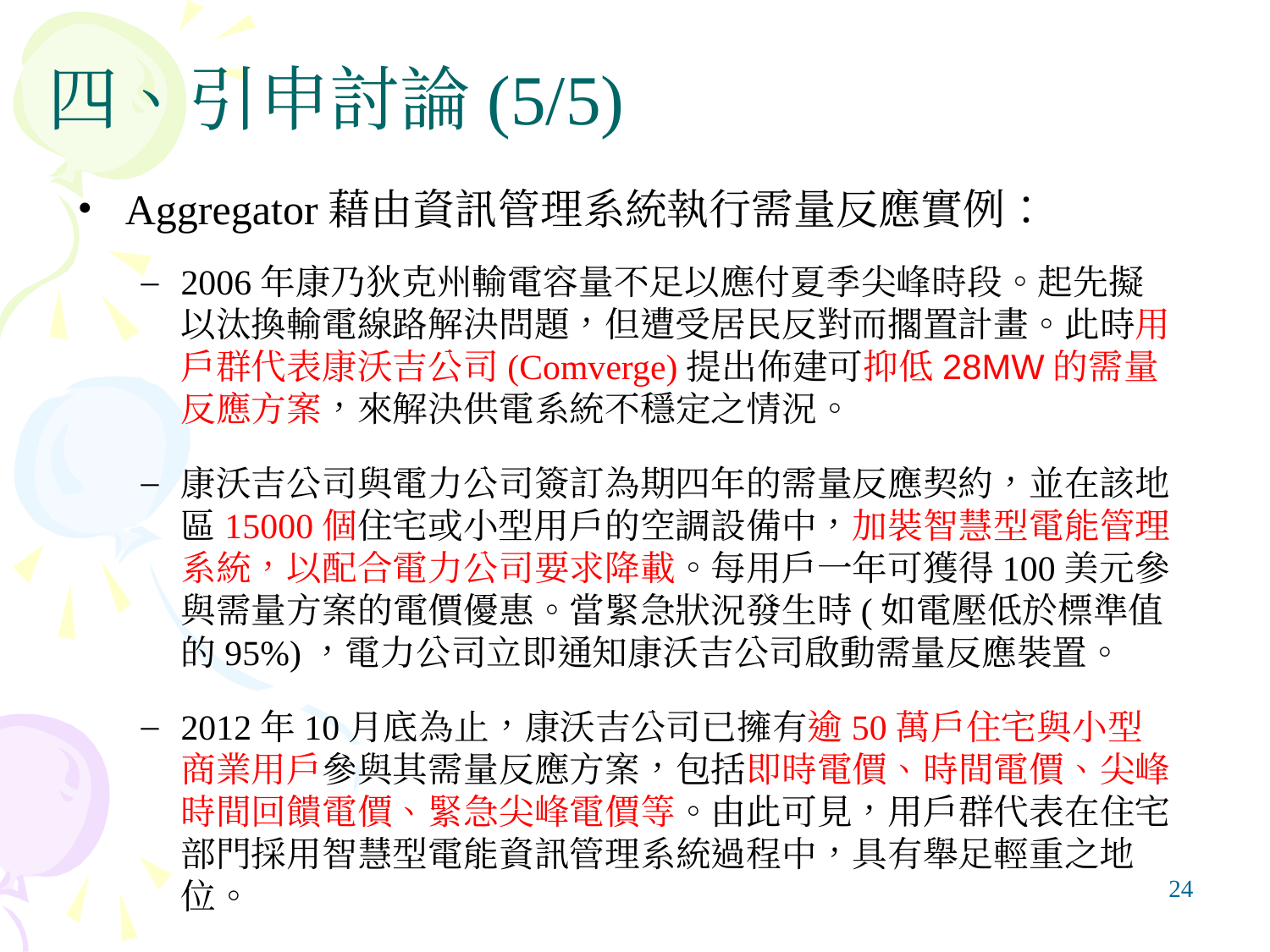

# 四、引申討論(5/5)
Aggregator藉由資訊管理系統執行需量反應實例：

2006年康乃狄克州輸電容量不足以應付夏季尖峰時段。起先擬以汰換輸電線路解決問題，但遭受居民反對而擱置計畫。此時用戶群代表康沃吉公司(Comverge)提出佈建可抑低28MW的需量反應方案，來解決供電系統不穩定之情況。

康沃吉公司與電力公司簽訂為期四年的需量反應契約，並在該地區15000個住宅或小型用戶的空調設備中，加裝智慧型電能管理系統，以配合電力公司要求降載。每用戶一年可獲得100美元參與需量方案的電價優惠。當緊急狀況發生時(如電壓低於標準值的95%)，電力公司立即通知康沃吉公司啟動需量反應裝置。

2012年10月底為止，康沃吉公司已擁有逾50萬戶住宅與小型商業用戶參與其需量反應方案，包括即時電價、時間電價、尖峰時間回饋電價、緊急尖峰電價等。由此可見，用戶群代表在住宅部門採用智慧型電能資訊管理系統過程中，具有舉足輕重之地位。

24